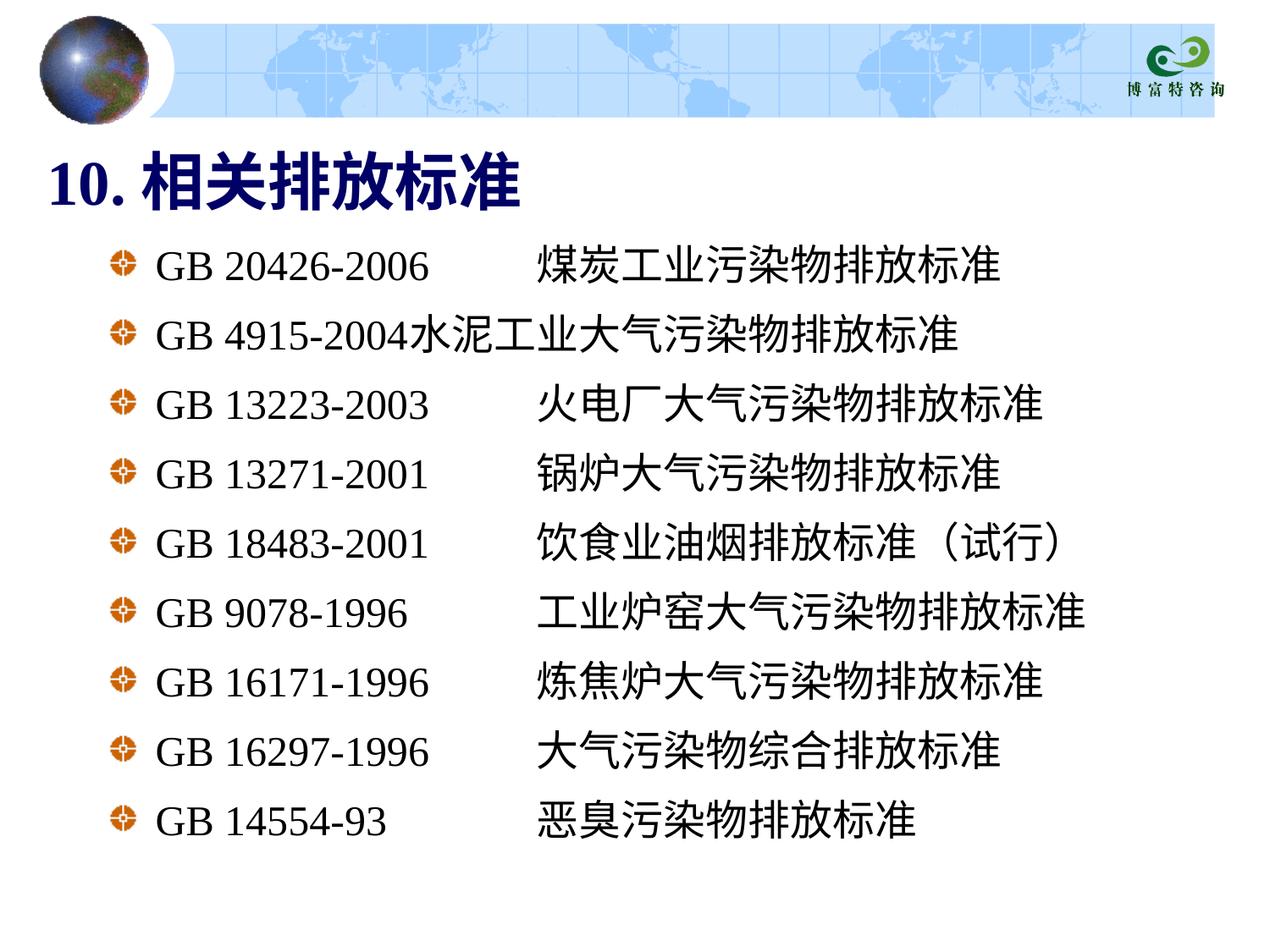

# 10.相关排放标准
GB 20426-2006	煤炭工业污染物排放标准
GB 4915-2004	水泥工业大气污染物排放标准
GB 13223-2003	火电厂大气污染物排放标准
GB 13271-2001	锅炉大气污染物排放标准
GB 18483-2001	饮食业油烟排放标准（试行）
GB 9078-1996　	工业炉窑大气污染物排放标准
GB 16171-1996　	炼焦炉大气污染物排放标准
GB 16297-1996　	大气污染物综合排放标准
GB 14554-93　	恶臭污染物排放标准